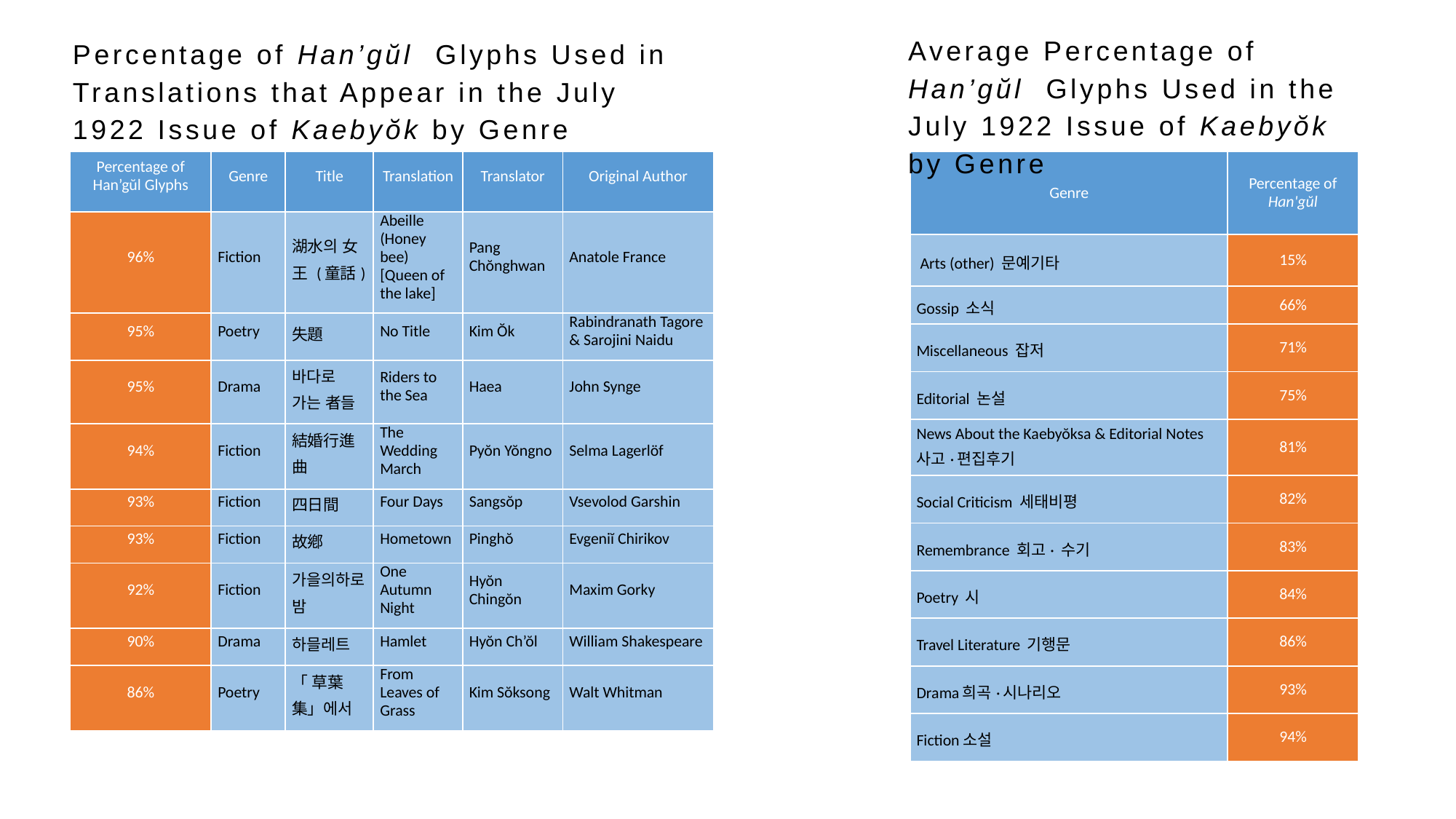

Average Percentage of Han’gŭl  Glyphs Used in the July 1922 Issue of Kaebyŏk by Genre
Percentage of Han’gŭl  Glyphs Used in Translations that Appear in the July 1922 Issue of Kaebyŏk by Genre
| Genre | Percentage of Han'gŭl |
| --- | --- |
| Arts (other) 문예기타 | 15% |
| Gossip 소식 | 66% |
| Miscellaneous 잡저 | 71% |
| Editorial 논설 | 75% |
| News About the Kaebyŏksa & Editorial Notes 사고·편집후기 | 81% |
| Social Criticism 세태비평 | 82% |
| Remembrance 회고· 수기 | 83% |
| Poetry 시 | 84% |
| Travel Literature 기행문 | 86% |
| Drama희곡·시나리오 | 93% |
| Fiction소설 | 94% |
| Percentage of Han’gŭl Glyphs | Genre | Title | Translation | Translator | Original Author |
| --- | --- | --- | --- | --- | --- |
| 96% | Fiction | 湖水의 女王 (童話) | Abeille (Honey bee) [Queen of the lake] | Pang Chŏnghwan | Anatole France |
| 95% | Poetry | 失題 | No Title | Kim Ŏk | Rabindranath Tagore & Sarojini Naidu |
| 95% | Drama | 바다로 가는 者들 | Riders to the Sea | Haea | John Synge |
| 94% | Fiction | 結婚行進曲 | The Wedding March | Pyŏn Yŏngno | Selma Lagerlöf |
| 93% | Fiction | 四日間 | Four Days | Sangsŏp | Vsevolod Garshin |
| 93% | Fiction | 故鄕 | Hometown | Pinghŏ | Evgeniĭ Chirikov |
| 92% | Fiction | 가을의하로밤 | One Autumn Night | Hyŏn Chingŏn | Maxim Gorky |
| 90% | Drama | 하믈레트 | Hamlet | Hyŏn Ch’ŏl | William Shakespeare |
| 86% | Poetry | 「 草葉集」에서 | From Leaves of Grass | Kim Sŏksong | Walt Whitman |